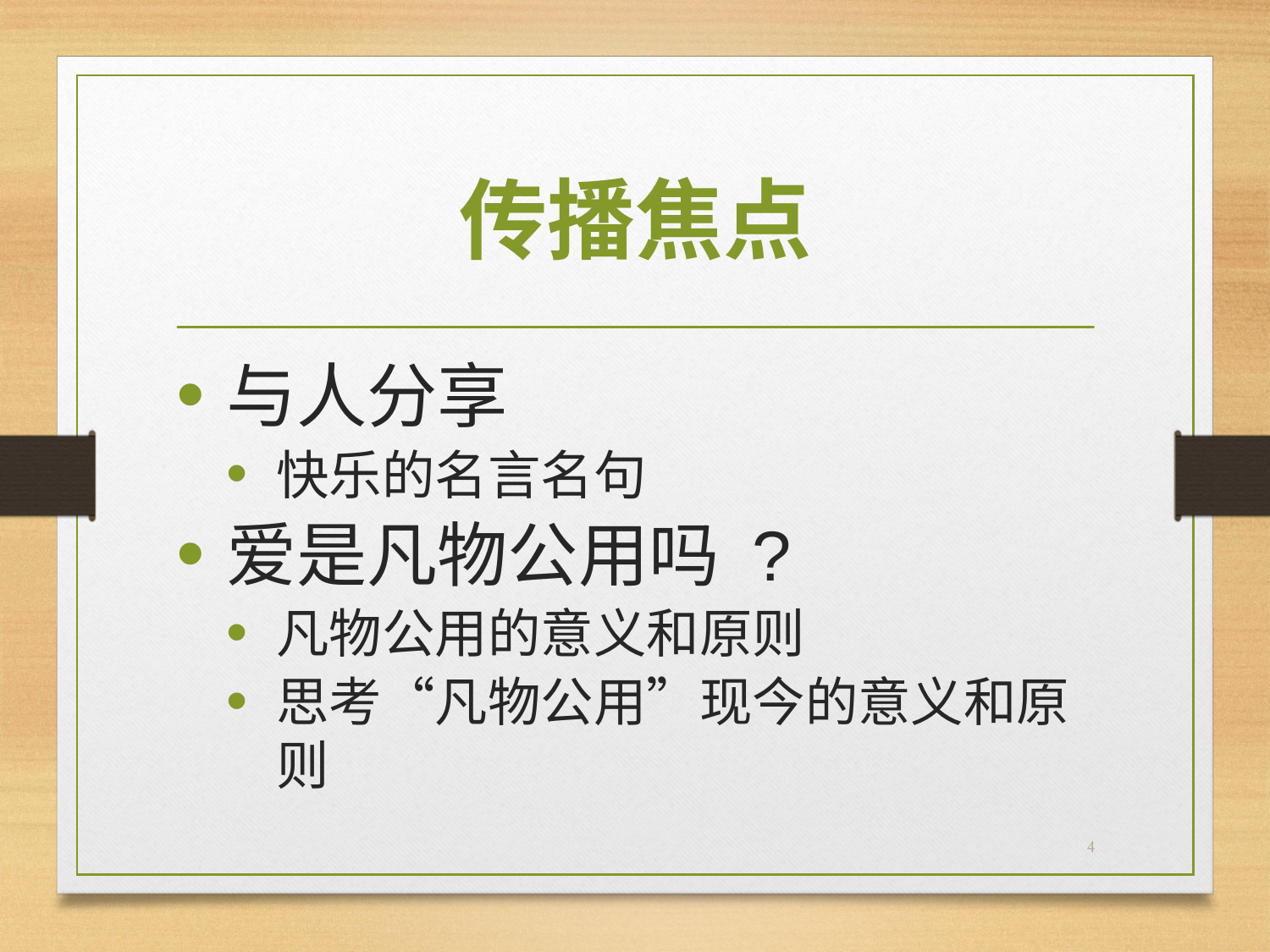

# 传播焦点
与人分享
快乐的名言名句
爱是凡物公用吗 ?
凡物公用的意义和原则
思考“凡物公用”现今的意义和原则

4